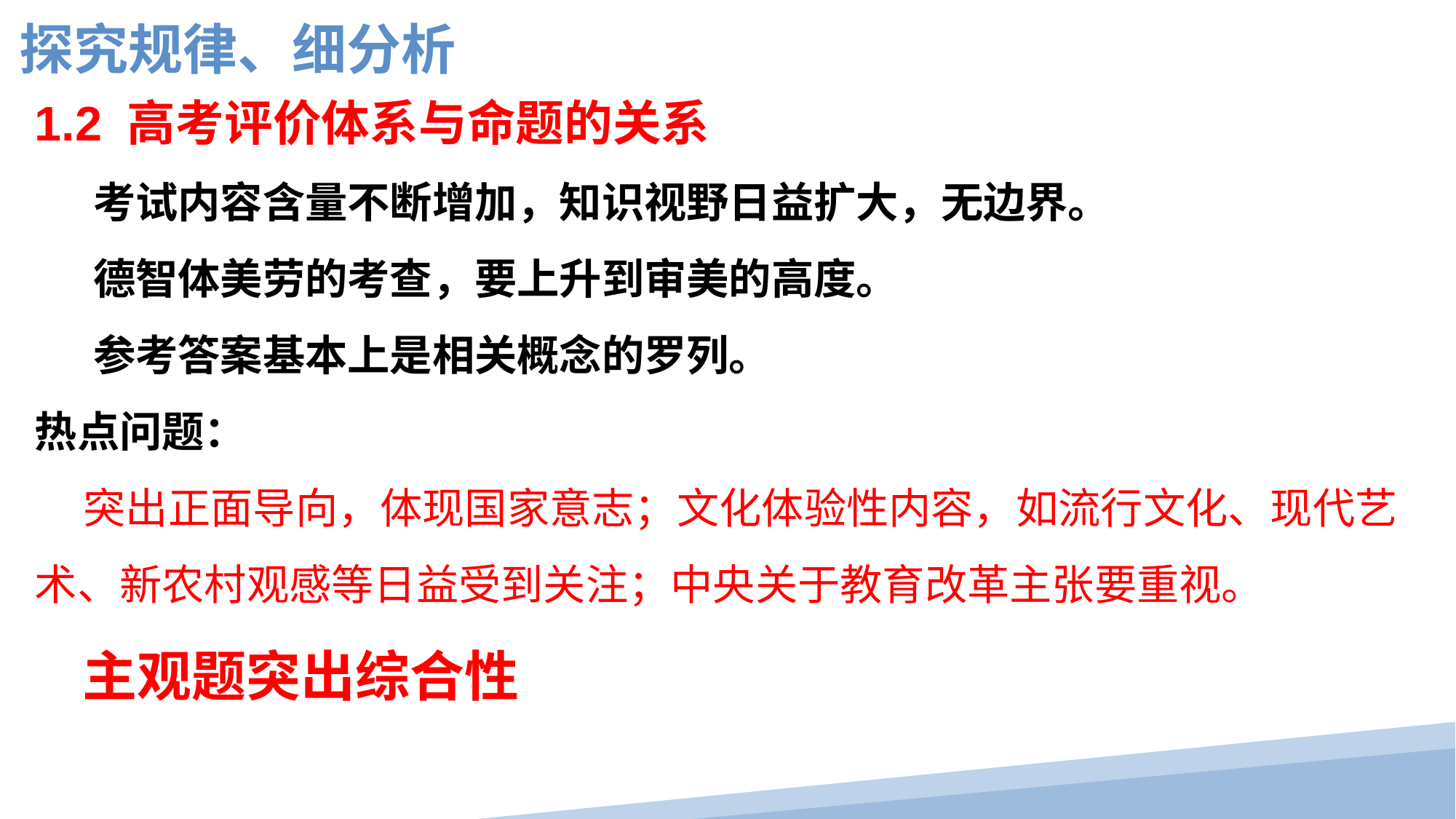

探究规律、细分析
1.2 高考评价体系与命题的关系
     考试内容含量不断增加，知识视野日益扩大，无边界。
     德智体美劳的考查，要上升到审美的高度。
     参考答案基本上是相关概念的罗列。
热点问题：
    突出正面导向，体现国家意志；文化体验性内容，如流行文化、现代艺术、新农村观感等日益受到关注；中央关于教育改革主张要重视。
    主观题突出综合性

13